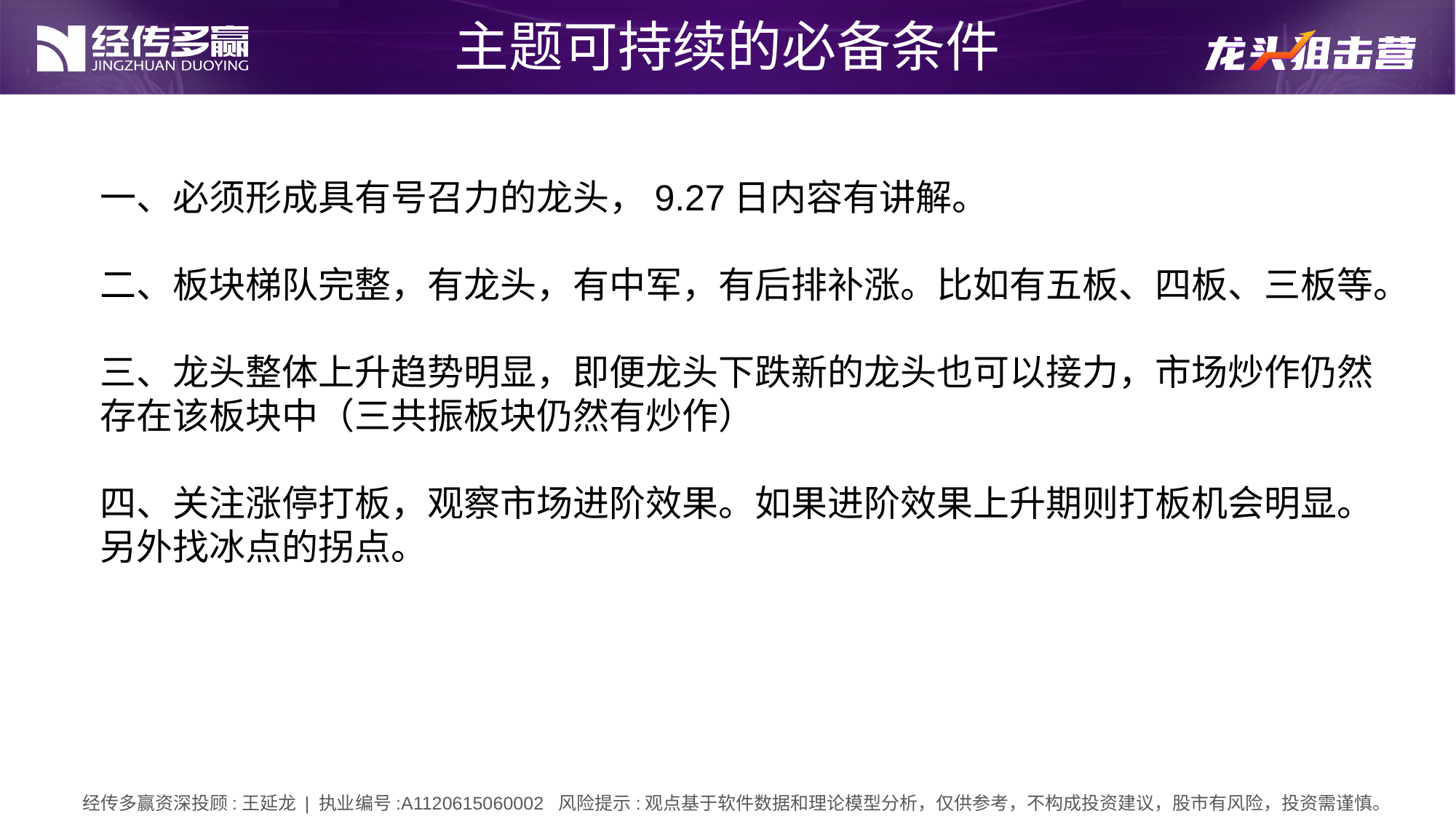

主题可持续的必备条件
一、必须形成具有号召力的龙头，9.27日内容有讲解。

二、板块梯队完整，有龙头，有中军，有后排补涨。比如有五板、四板、三板等。

三、龙头整体上升趋势明显，即便龙头下跌新的龙头也可以接力，市场炒作仍然存在该板块中（三共振板块仍然有炒作）

四、关注涨停打板，观察市场进阶效果。如果进阶效果上升期则打板机会明显。另外找冰点的拐点。